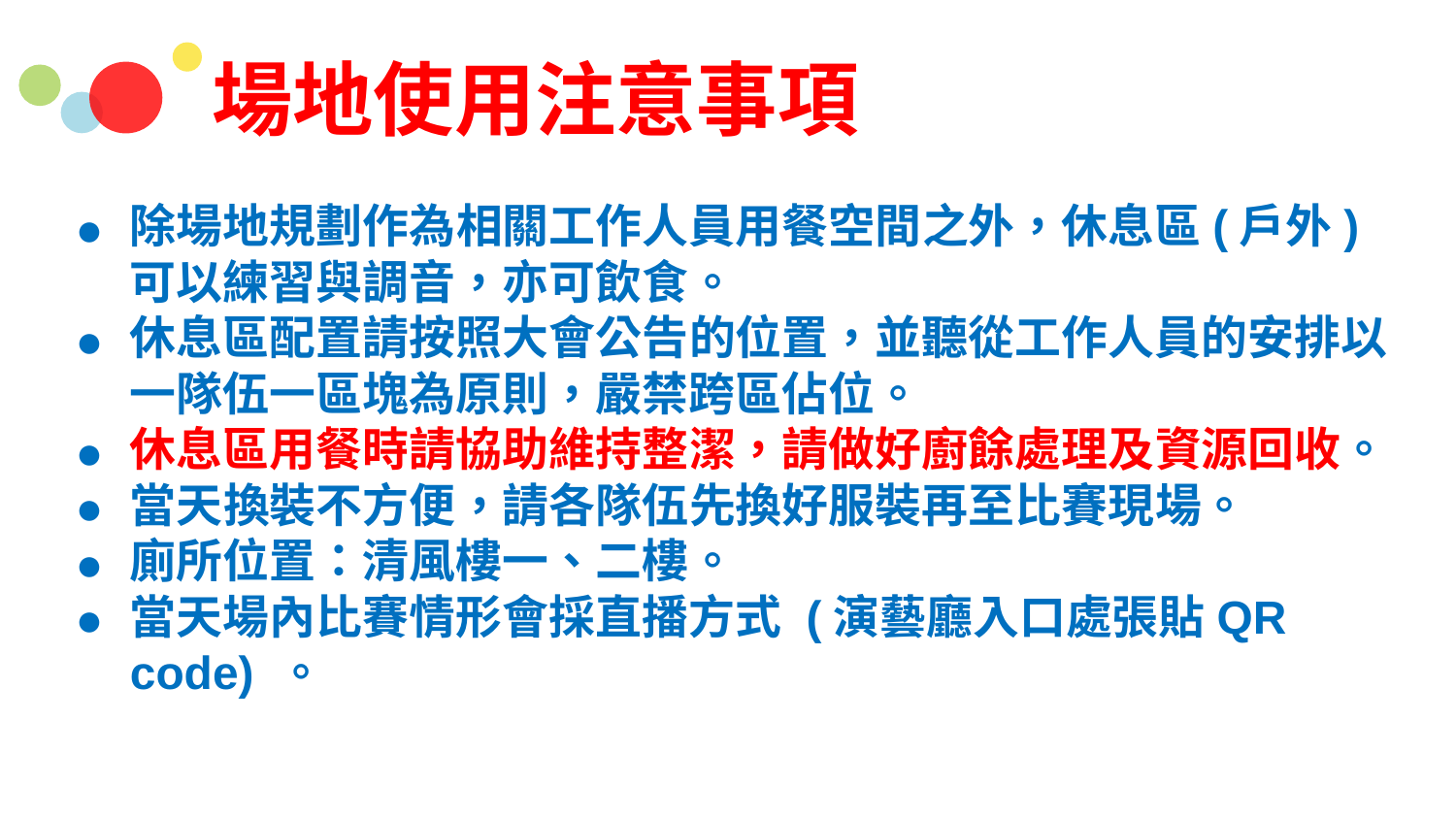

場地使用注意事項

除場地規劃作為相關工作人員用餐空間之外，休息區(戶外)可以練習與調音，亦可飲食。
休息區配置請按照大會公告的位置，並聽從工作人員的安排以一隊伍一區塊為原則，嚴禁跨區佔位。
休息區用餐時請協助維持整潔，請做好廚餘處理及資源回收。
當天換裝不方便，請各隊伍先換好服裝再至比賽現場。
廁所位置：清風樓一、二樓。
當天場內比賽情形會採直播方式 (演藝廳入口處張貼QR code) 。